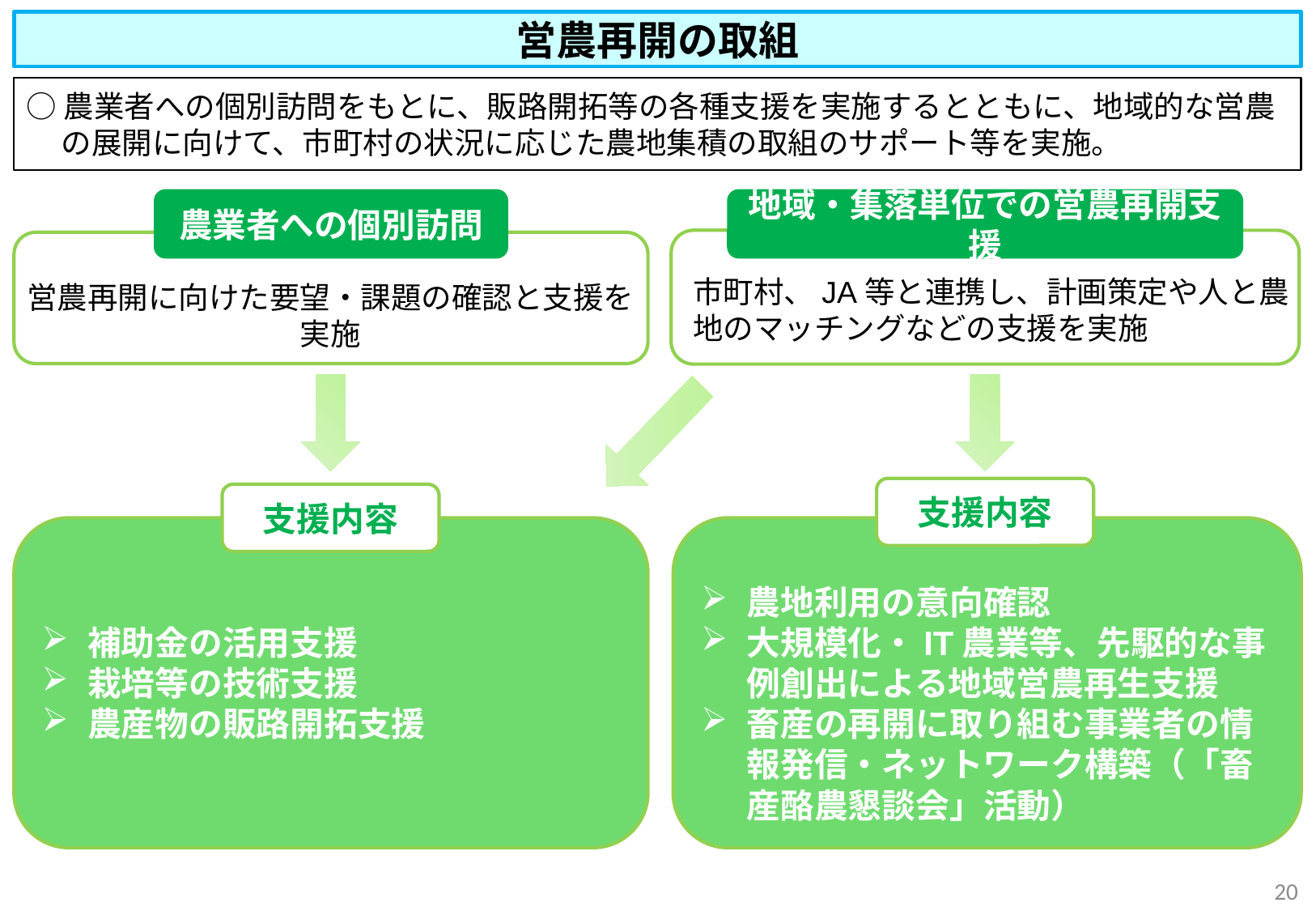

営農再開の取組
○農業者への個別訪問をもとに、販路開拓等の各種支援を実施するとともに、地域的な営農の展開に向けて、市町村の状況に応じた農地集積の取組のサポート等を実施。
農業者への個別訪問
地域・集落単位での営農再開支援

市町村、JA等と連携し、計画策定や人と農地のマッチングなどの支援を実施
営農再開に向けた要望・課題の確認と支援を実施

支援内容
支援内容

農地利用の意向確認
大規模化・IT農業等、先駆的な事例創出による地域営農再生支援
畜産の再開に取り組む事業者の情報発信・ネットワーク構築（「畜産酪農懇談会」活動）
補助金の活用支援
栽培等の技術支援
農産物の販路開拓支援
20